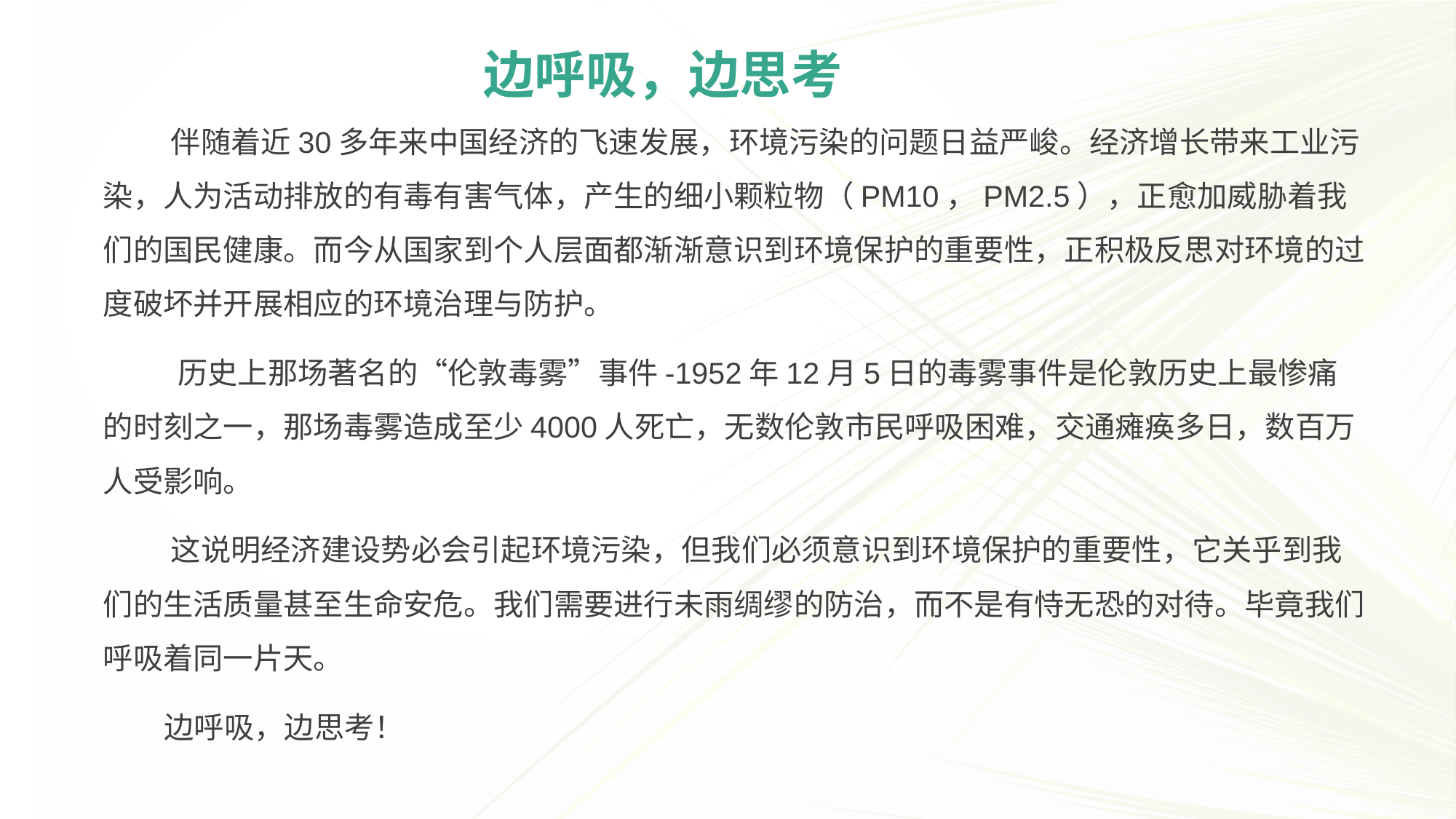

# 边呼吸，边思考
         伴随着近30多年来中国经济的飞速发展，环境污染的问题日益严峻。经济增长带来工业污染，人为活动排放的有毒有害气体，产生的细小颗粒物（PM10，PM2.5），正愈加威胁着我们的国民健康。而今从国家到个人层面都渐渐意识到环境保护的重要性，正积极反思对环境的过度破坏并开展相应的环境治理与防护。
          历史上那场著名的“伦敦毒雾”事件-1952年12月5日的毒雾事件是伦敦历史上最惨痛的时刻之一，那场毒雾造成至少4000人死亡，无数伦敦市民呼吸困难，交通瘫痪多日，数百万人受影响。
         这说明经济建设势必会引起环境污染，但我们必须意识到环境保护的重要性，它关乎到我们的生活质量甚至生命安危。我们需要进行未雨绸缪的防治，而不是有恃无恐的对待。毕竟我们呼吸着同一片天。
        边呼吸，边思考！